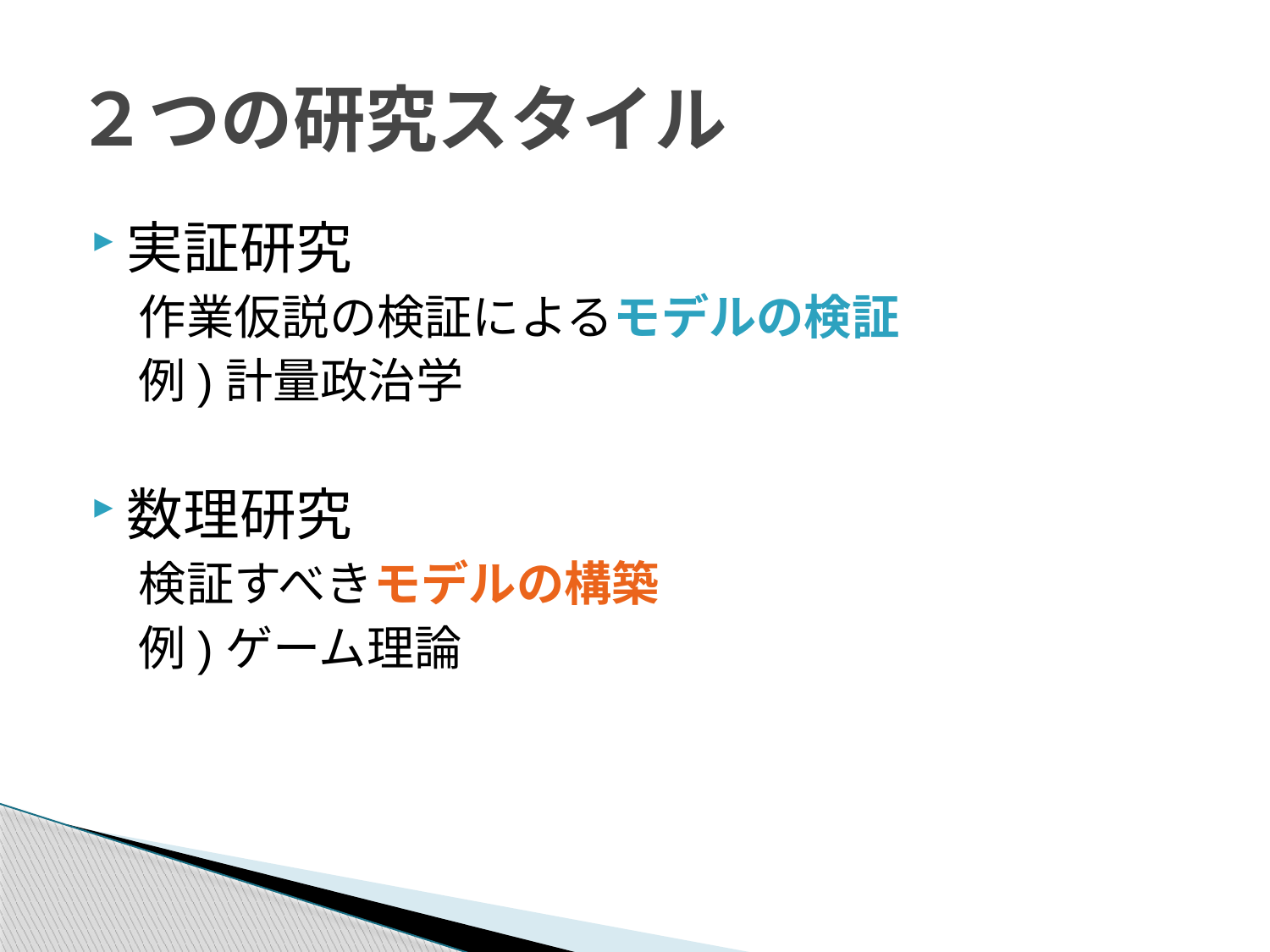

# ２つの研究スタイル
実証研究
　作業仮説の検証によるモデルの検証
　例)計量政治学

数理研究
　検証すべきモデルの構築
　例)ゲーム理論